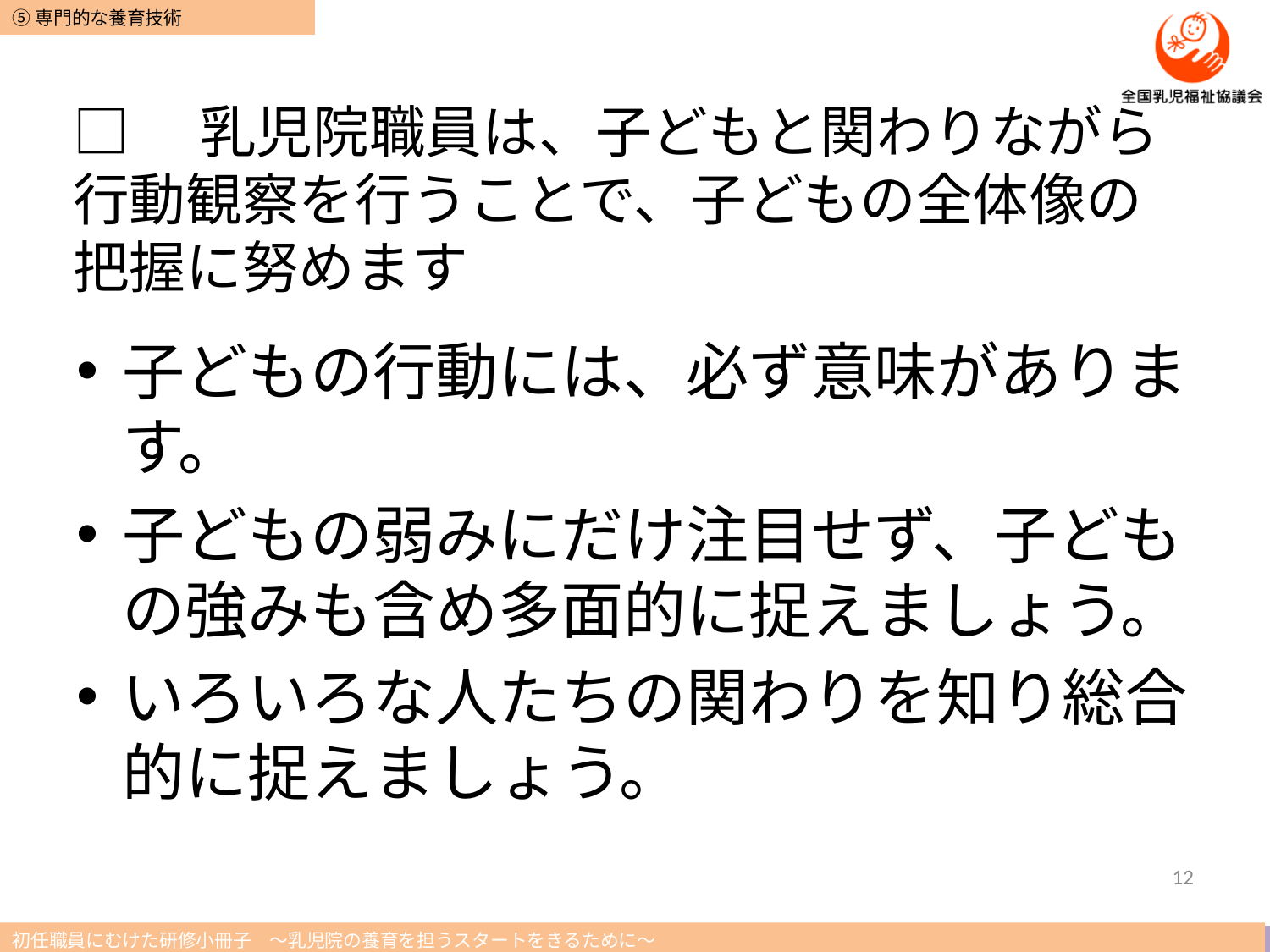

# □	乳児院職員は、子どもと関わりながら行動観察を行うことで、子どもの全体像の把握に努めます
子どもの行動には、必ず意味があります。
子どもの弱みにだけ注目せず、子どもの強みも含め多面的に捉えましょう。
いろいろな人たちの関わりを知り総合的に捉えましょう。
12